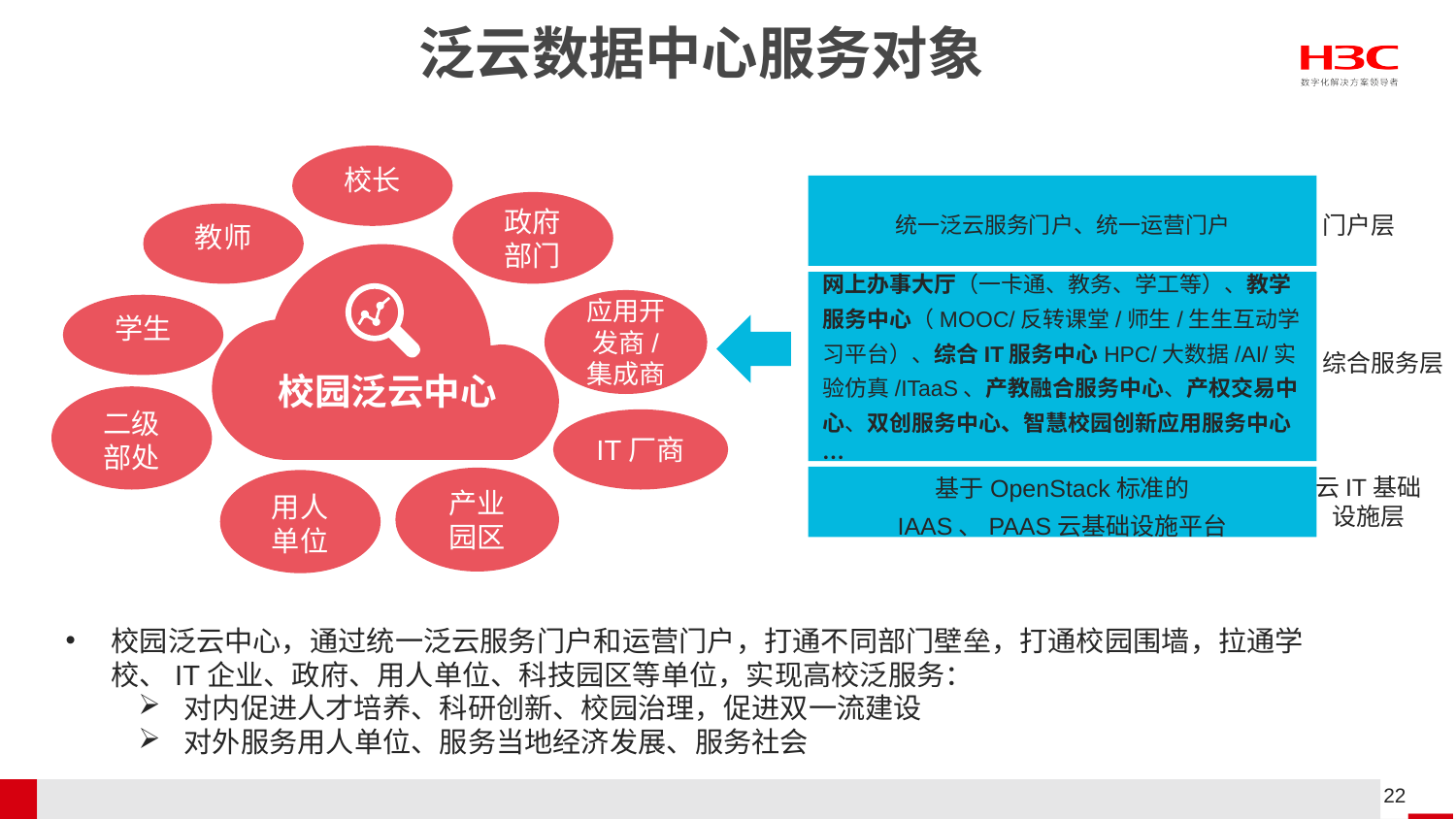

# 泛云数据中心服务对象
校长
统一泛云服务门户、统一运营门户
政府
部门
门户层
教师

网上办事大厅（一卡通、教务、学工等）、教学服务中心（MOOC/反转课堂/师生/生生互动学习平台）、综合IT服务中心HPC/大数据/AI/实验仿真/ITaaS、产教融合服务中心、产权交易中心、双创服务中心、智慧校园创新应用服务中心…

应用开发商/
集成商
学生

综合服务层
校园泛云中心
二级
部处
IT厂商
云IT基础
设施层
基于OpenStack标准的
IAAS、PAAS云基础设施平台
产业
园区
用人
单位
校园泛云中心，通过统一泛云服务门户和运营门户，打通不同部门壁垒，打通校园围墙，拉通学校、IT企业、政府、用人单位、科技园区等单位，实现高校泛服务：
对内促进人才培养、科研创新、校园治理，促进双一流建设
对外服务用人单位、服务当地经济发展、服务社会